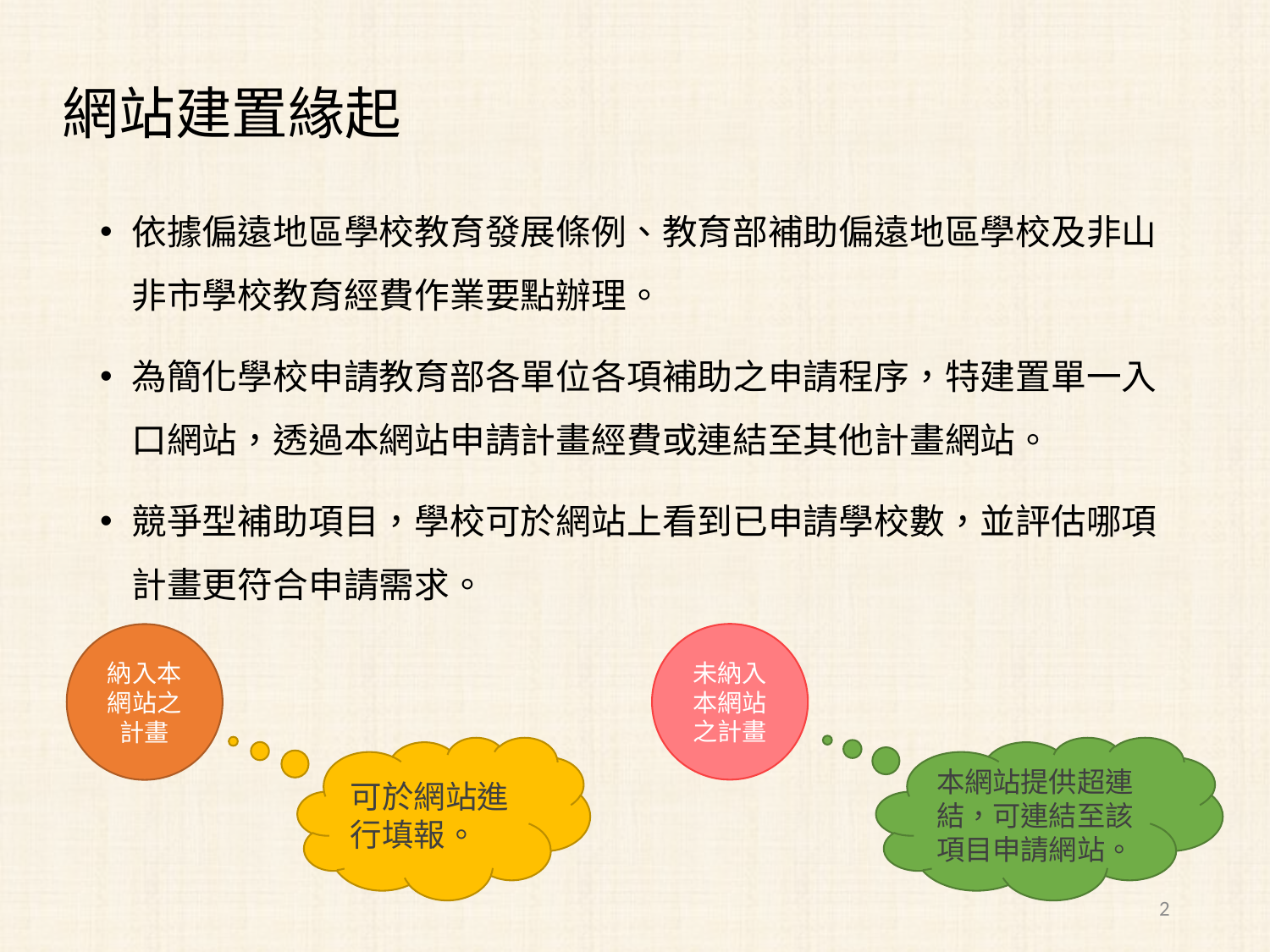

# 網站建置緣起
依據偏遠地區學校教育發展條例、教育部補助偏遠地區學校及非山非市學校教育經費作業要點辦理。
為簡化學校申請教育部各單位各項補助之申請程序，特建置單一入口網站，透過本網站申請計畫經費或連結至其他計畫網站。
競爭型補助項目，學校可於網站上看到已申請學校數，並評估哪項計畫更符合申請需求。

未納入本網站之計畫
納入本網站之計畫
可於網站進行填報。
本網站提供超連結，可連結至該項目申請網站。
2